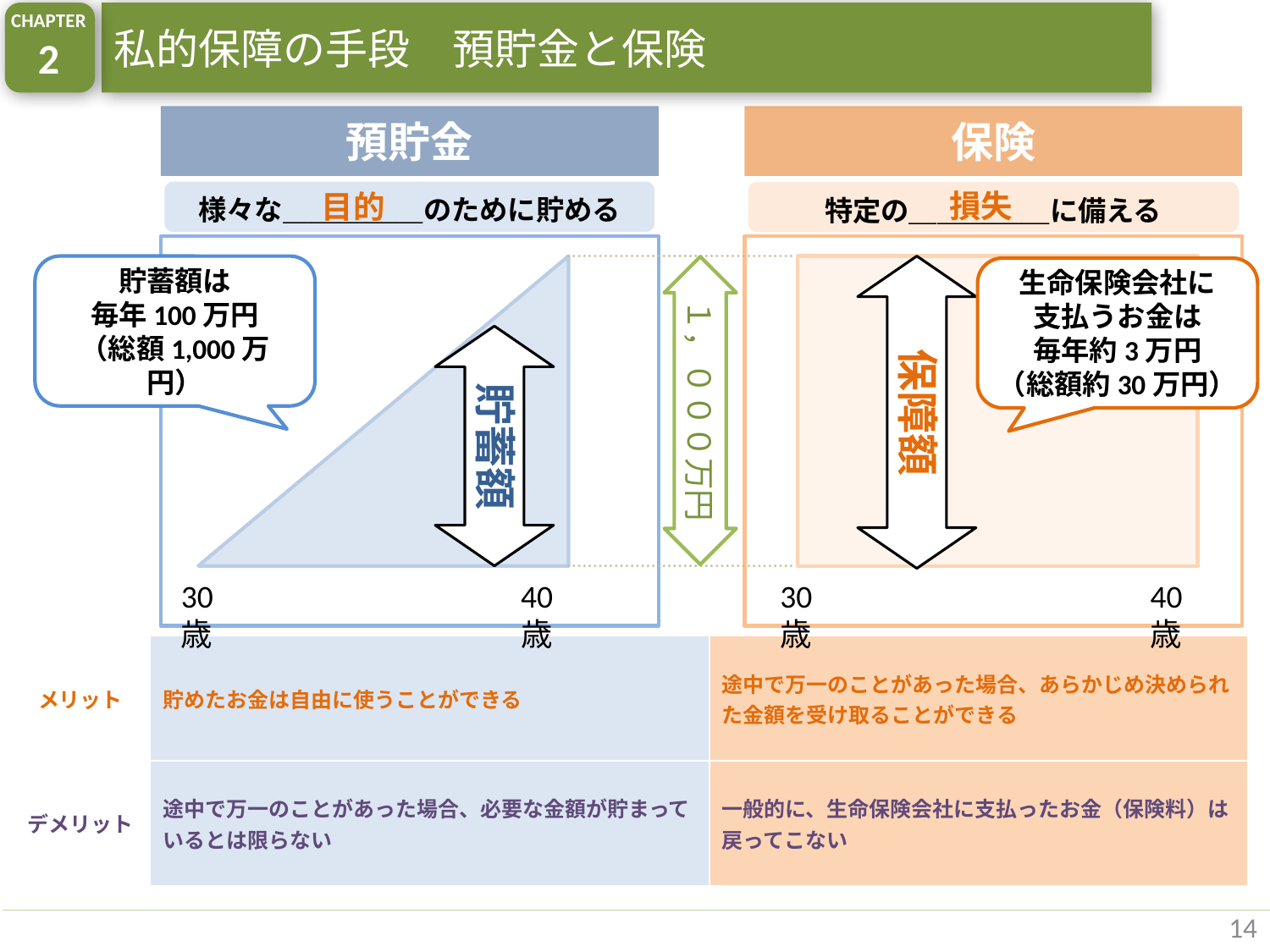

CHAPTER
2
私的保障の手段　預貯金と保険
預貯金
保険
損失
目的
様々な＿＿＿＿＿のために貯める
特定の＿＿＿＿＿に備える

貯蓄額は
毎年100万円
（総額1,000万円）

保障額
１，０００万円
生命保険会社に
支払うお金は
毎年約3万円
（総額約30万円）
貯蓄額
30歳
40歳
30歳
40歳
| メリット | 貯めたお金は自由に使うことができる | 途中で万一のことがあった場合、あらかじめ決められた金額を受け取ることができる |
| --- | --- | --- |
| デメリット | 途中で万一のことがあった場合、必要な金額が貯まっているとは限らない | 一般的に、生命保険会社に支払ったお金（保険料）は戻ってこない |
14